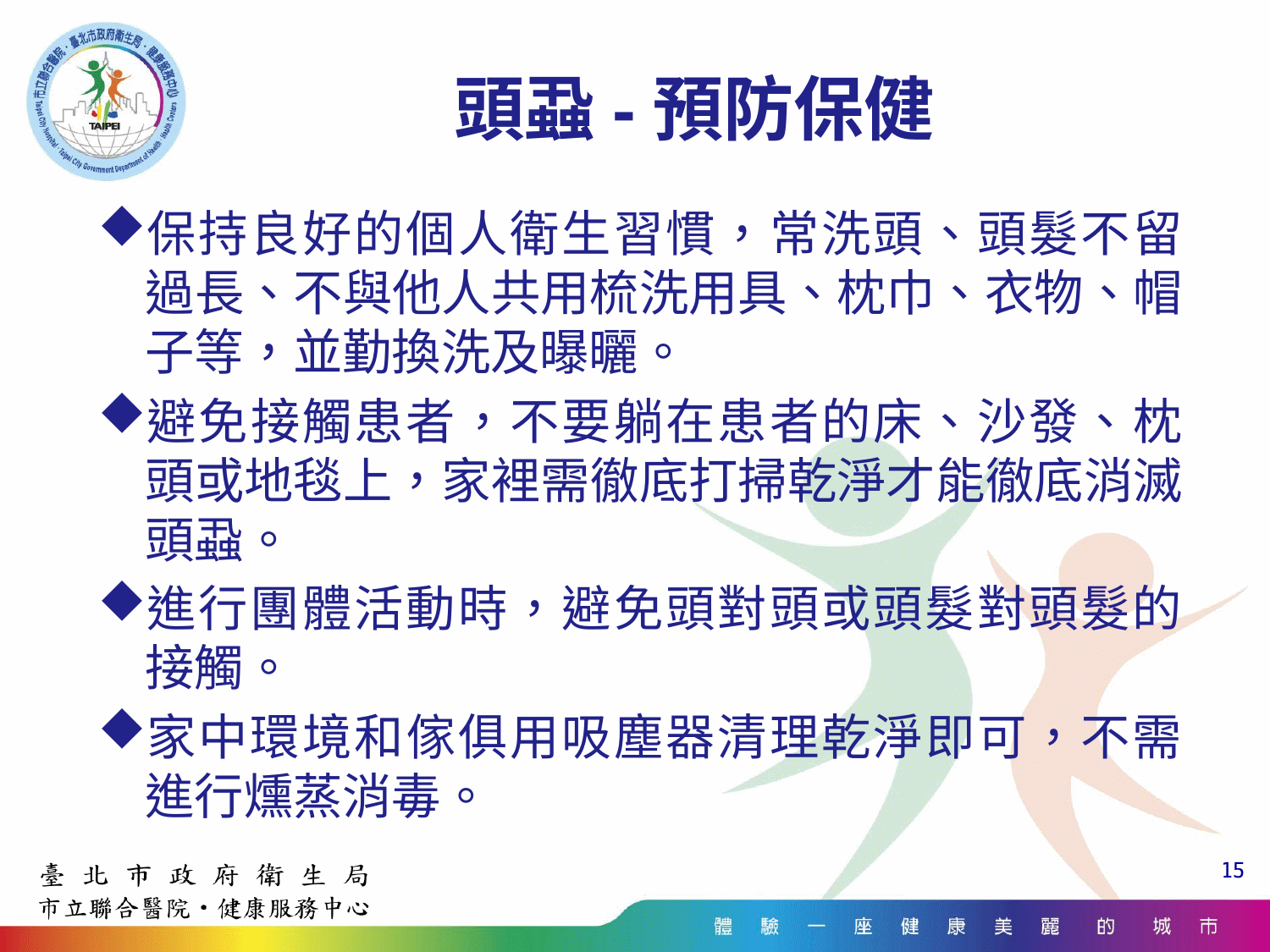

# 頭蝨-預防保健
保持良好的個人衛生習慣，常洗頭、頭髮不留過長、不與他人共用梳洗用具、枕巾、衣物、帽子等，並勤換洗及曝曬。
避免接觸患者，不要躺在患者的床、沙發、枕頭或地毯上，家裡需徹底打掃乾淨才能徹底消滅頭蝨。
進行團體活動時，避免頭對頭或頭髮對頭髮的接觸。
家中環境和傢俱用吸塵器清理乾淨即可，不需進行燻蒸消毒。

15